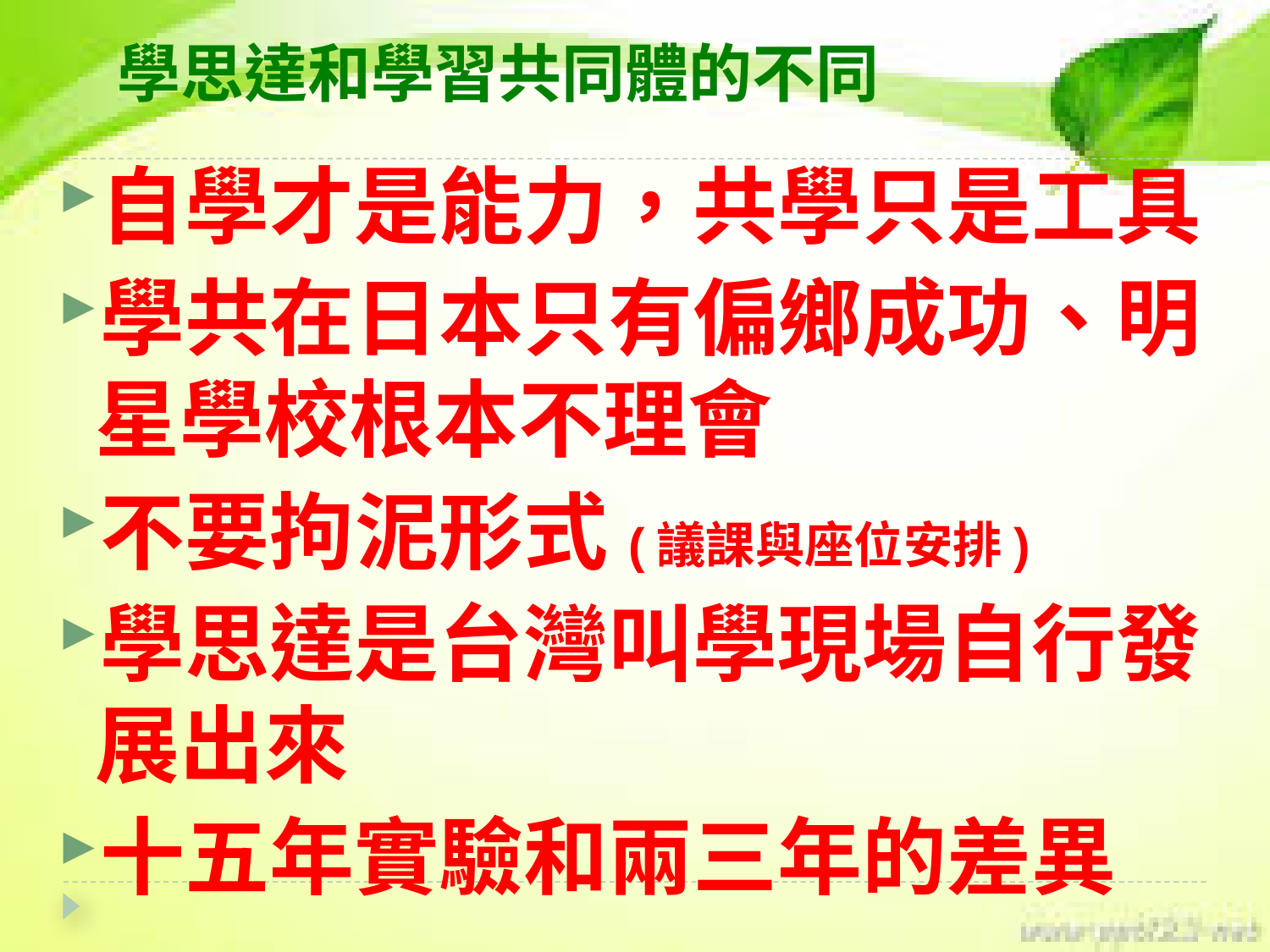

# 學思達和學習共同體的不同

自學才是能力，共學只是工具
學共在日本只有偏鄉成功、明星學校根本不理會
不要拘泥形式(議課與座位安排)
學思達是台灣叫學現場自行發展出來
十五年實驗和兩三年的差異